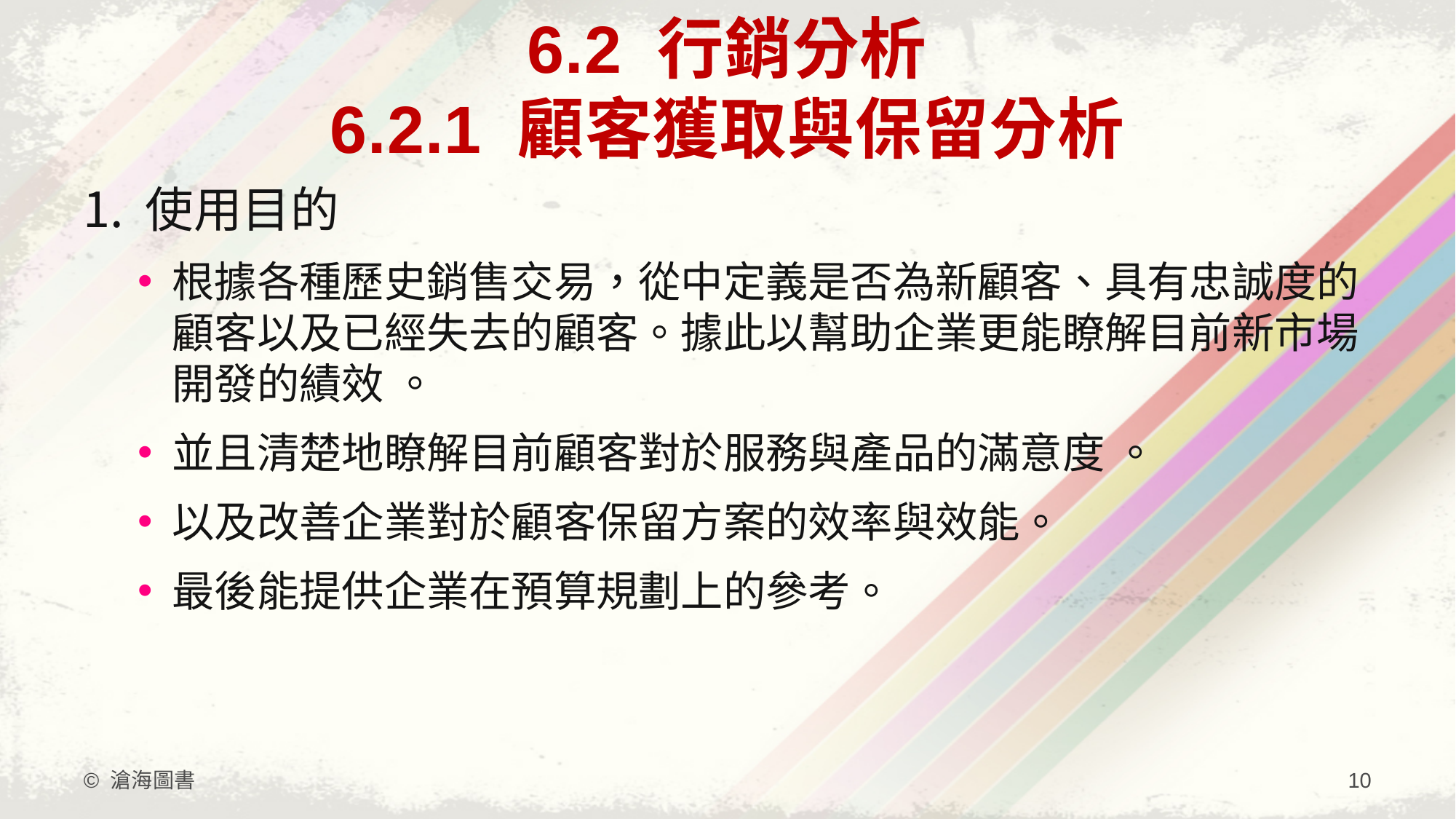

# 6.2 行銷分析 6.2.1 顧客獲取與保留分析
使用目的
根據各種歷史銷售交易，從中定義是否為新顧客、具有忠誠度的顧客以及已經失去的顧客。據此以幫助企業更能瞭解目前新市場開發的績效 。
並且清楚地瞭解目前顧客對於服務與產品的滿意度 。
以及改善企業對於顧客保留方案的效率與效能。
最後能提供企業在預算規劃上的參考。
© 滄海圖書
10